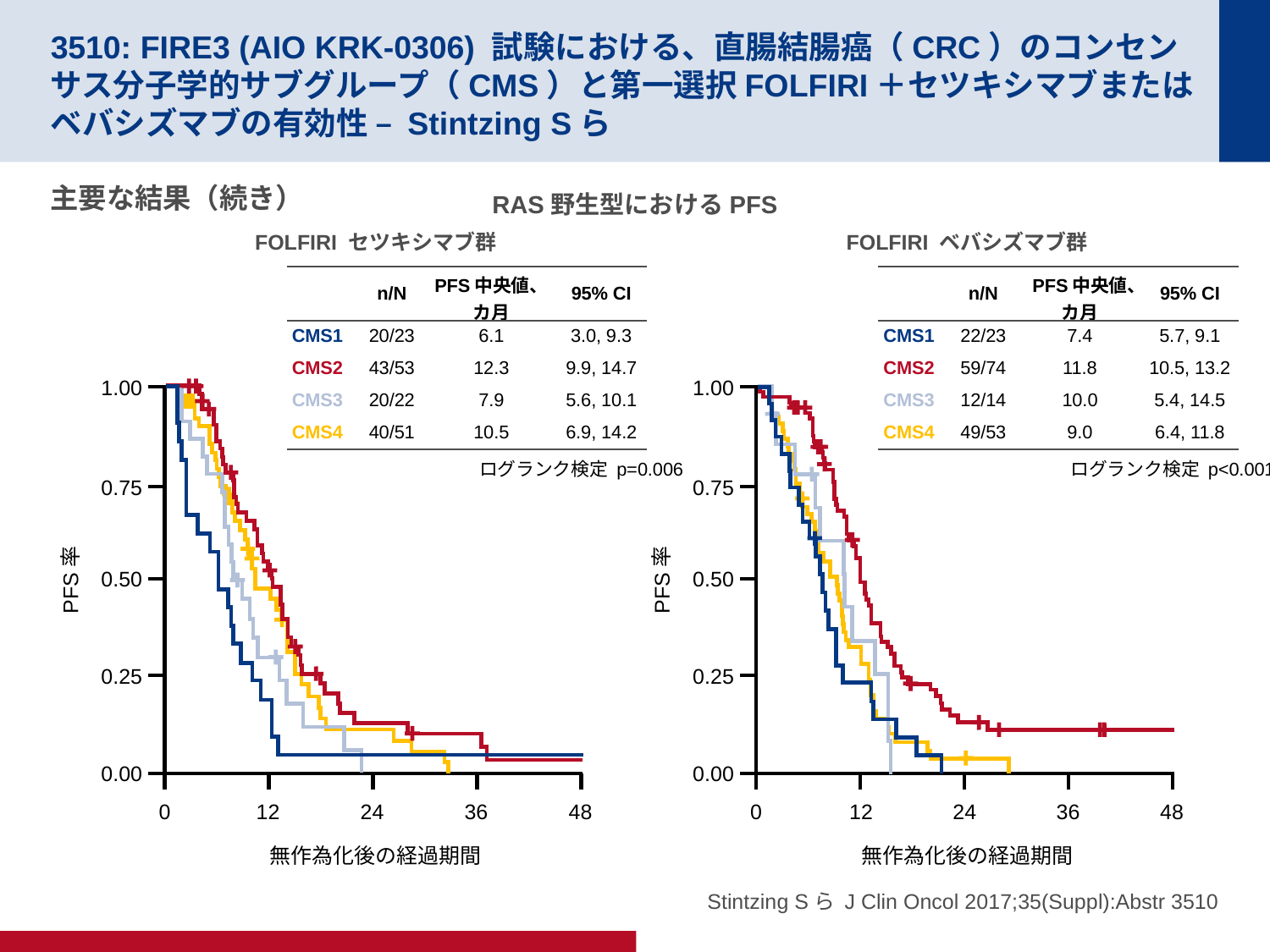

# 3510: FIRE3 (AIO KRK-0306) 試験における、直腸結腸癌（CRC）のコンセンサス分子学的サブグループ（CMS）と第一選択FOLFIRI＋セツキシマブまたはベバシズマブの有効性 – Stintzing Sら
主要な結果（続き）
RAS野生型におけるPFS
FOLFIRI セツキシマブ群
FOLFIRI ベバシズマブ群
|  | n/N | PFS中央値、カ月 | 95% CI |
| --- | --- | --- | --- |
| CMS1 | 20/23 | 6.1 | 3.0, 9.3 |
| CMS2 | 43/53 | 12.3 | 9.9, 14.7 |
| CMS3 | 20/22 | 7.9 | 5.6, 10.1 |
| CMS4 | 40/51 | 10.5 | 6.9, 14.2 |
|  | n/N | PFS中央値、カ月 | 95% CI |
| --- | --- | --- | --- |
| CMS1 | 22/23 | 7.4 | 5.7, 9.1 |
| CMS2 | 59/74 | 11.8 | 10.5, 13.2 |
| CMS3 | 12/14 | 10.0 | 5.4, 14.5 |
| CMS4 | 49/53 | 9.0 | 6.4, 11.8 |
1.00
1.00

ログランク検定 p=0.006
ログランク検定 p<0.001
0.75
0.75
0.50
0.50
PFS率
PFS率
0.25
0.25
0.00
0.00
0
12
24
36
48
0
12
24
36
48
無作為化後の経過期間
無作為化後の経過期間
Stintzing Sら J Clin Oncol 2017;35(Suppl):Abstr 3510